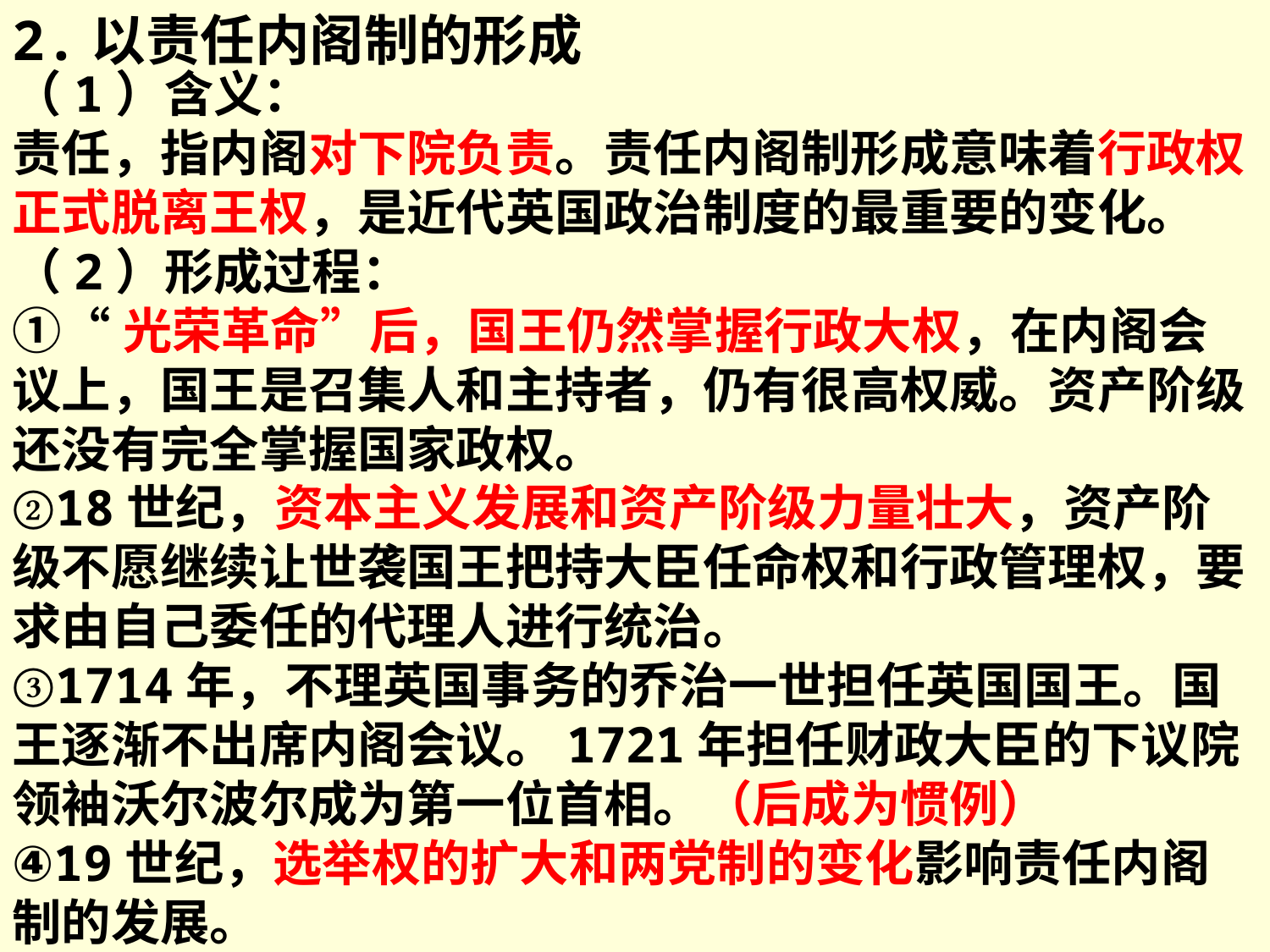

2.以责任内阁制的形成
（1）含义：
责任，指内阁对下院负责。责任内阁制形成意味着行政权正式脱离王权，是近代英国政治制度的最重要的变化。
（2）形成过程：
①“光荣革命”后，国王仍然掌握行政大权，在内阁会议上，国王是召集人和主持者，仍有很高权威。资产阶级还没有完全掌握国家政权。
②18世纪，资本主义发展和资产阶级力量壮大，资产阶级不愿继续让世袭国王把持大臣任命权和行政管理权，要求由自己委任的代理人进行统治。
③1714年，不理英国事务的乔治一世担任英国国王。国王逐渐不出席内阁会议。1721年担任财政大臣的下议院领袖沃尔波尔成为第一位首相。（后成为惯例）
④19世纪，选举权的扩大和两党制的变化影响责任内阁制的发展。